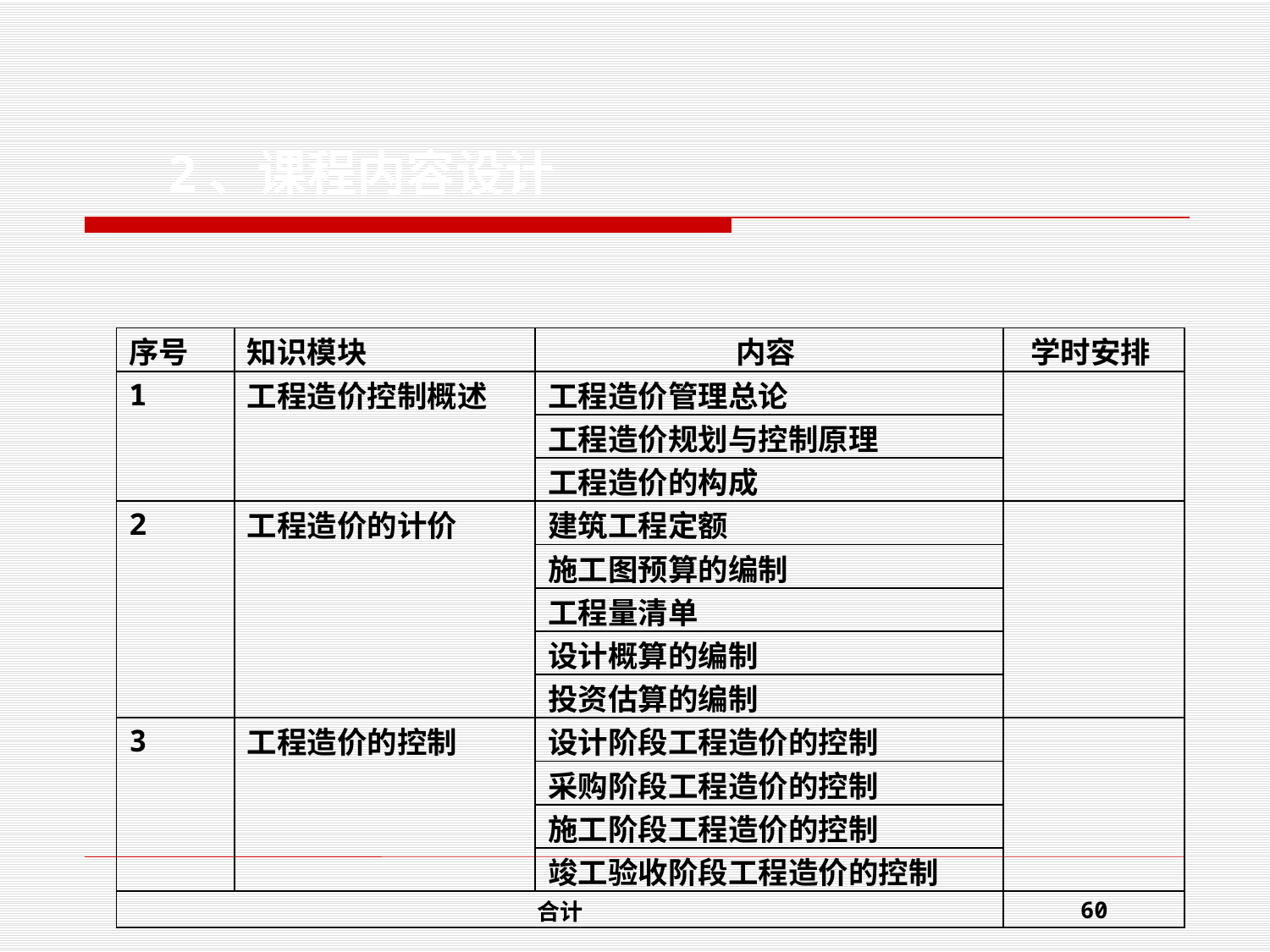

#
2、课程内容设计
| 序号 | 知识模块 | 内容 | 学时安排 |
| --- | --- | --- | --- |
| 1 | 工程造价控制概述 | 工程造价管理总论 |  |
|  |  | 工程造价规划与控制原理 |  |
|  |  | 工程造价的构成 |  |
| 2 | 工程造价的计价 | 建筑工程定额 |  |
|  |  | 施工图预算的编制 |  |
|  |  | 工程量清单 |  |
|  |  | 设计概算的编制 |  |
|  |  | 投资估算的编制 |  |
| 3 | 工程造价的控制 | 设计阶段工程造价的控制 |  |
|  |  | 采购阶段工程造价的控制 |  |
|  |  | 施工阶段工程造价的控制 |  |
|  |  | 竣工验收阶段工程造价的控制 |  |
| 合计 |  |  | 60 |